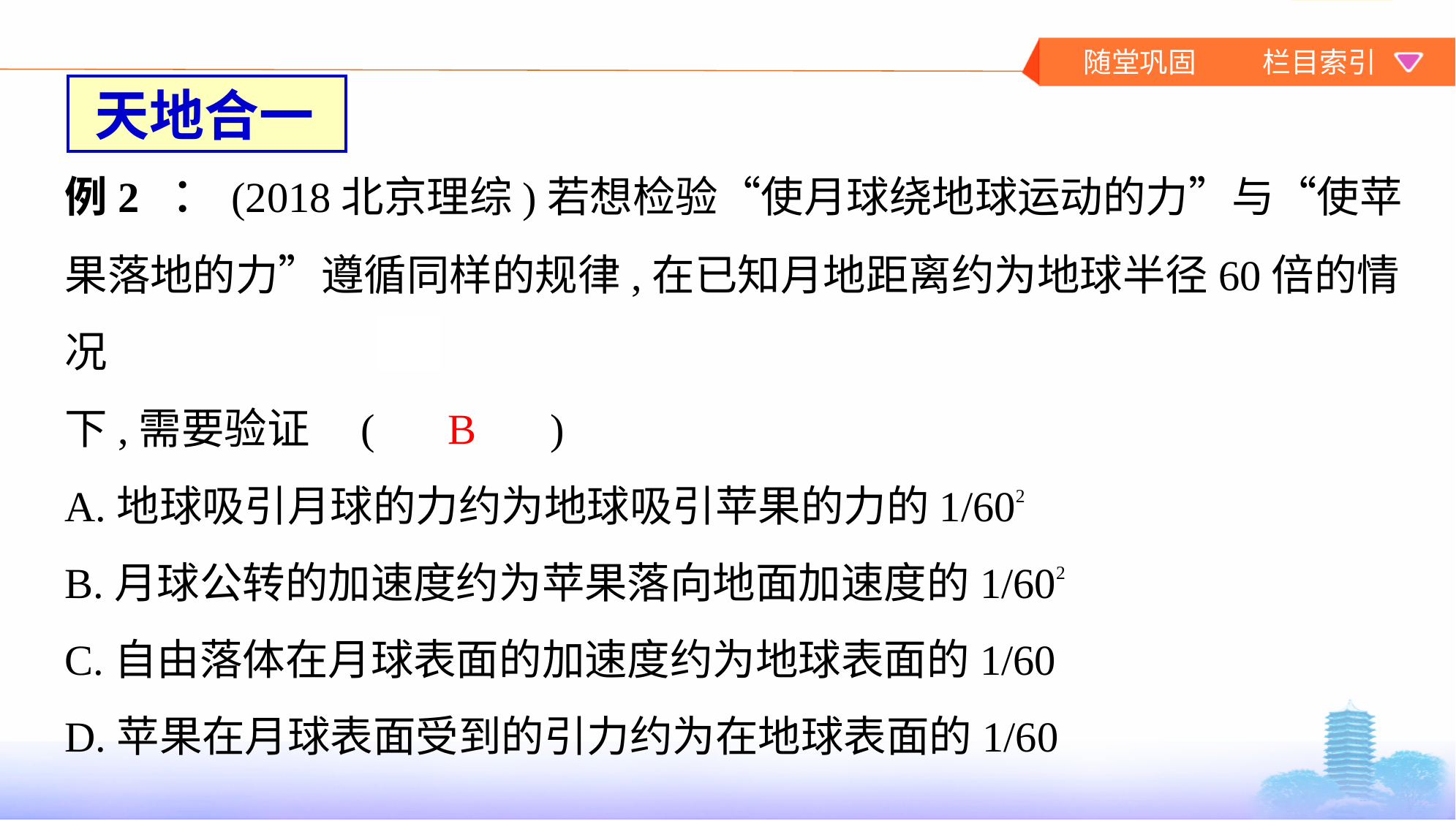

天地合一
例2  ：(2018北京理综)若想检验“使月球绕地球运动的力”与“使苹果落地的力”遵循同样的规律,在已知月地距离约为地球半径60倍的情况
下,需要验证 (　 B 　)
A.地球吸引月球的力约为地球吸引苹果的力的1/602
B.月球公转的加速度约为苹果落向地面加速度的1/602
C.自由落体在月球表面的加速度约为地球表面的1/60
D.苹果在月球表面受到的引力约为在地球表面的1/60